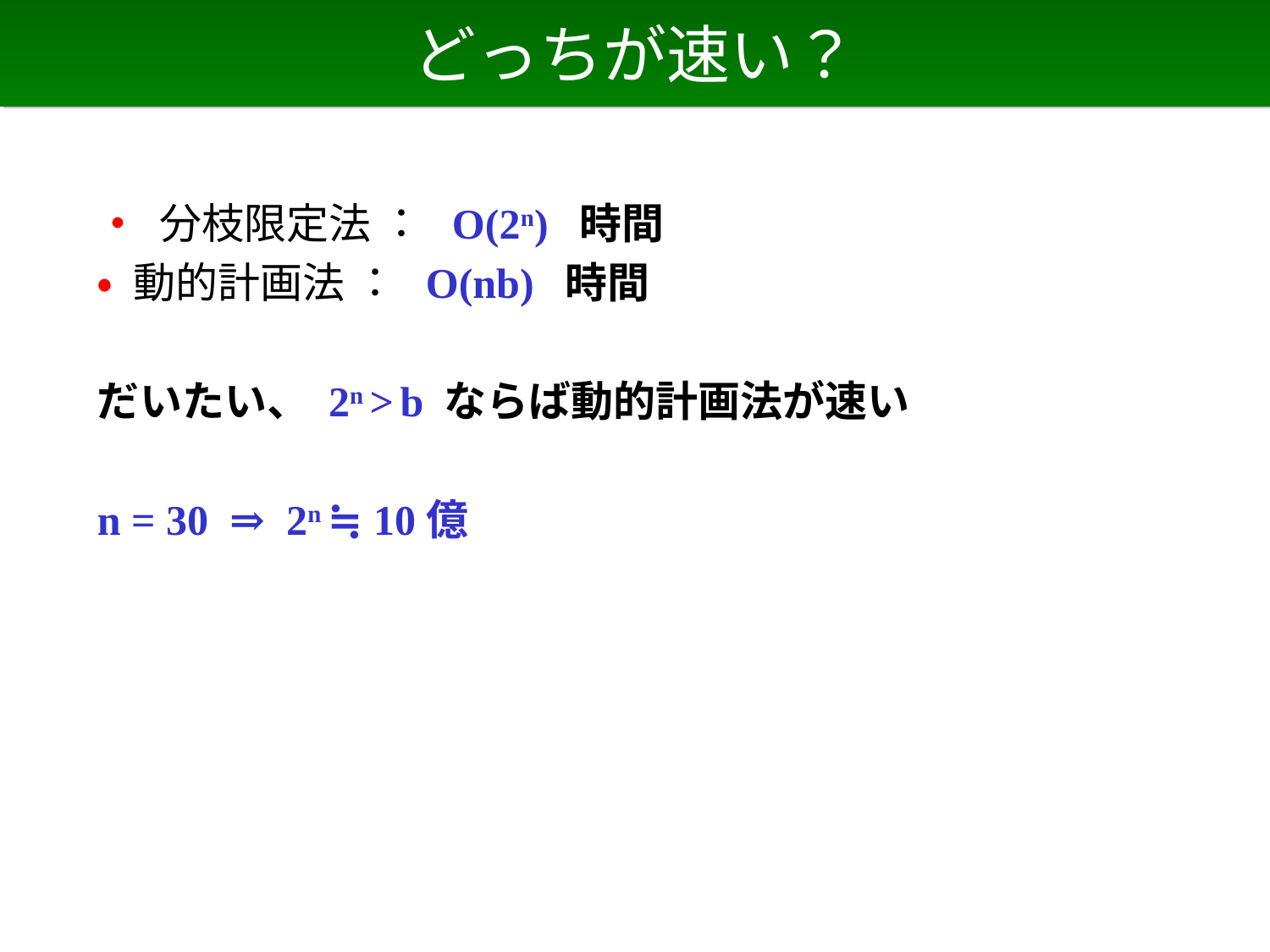

# どっちが速い？
• 分枝限定法 ：  O(2n)  時間
• 動的計画法 ：  O(nb)  時間

だいたい、 2n > b ならば動的計画法が速い

n = 30  ⇒  2n ≒ 10億